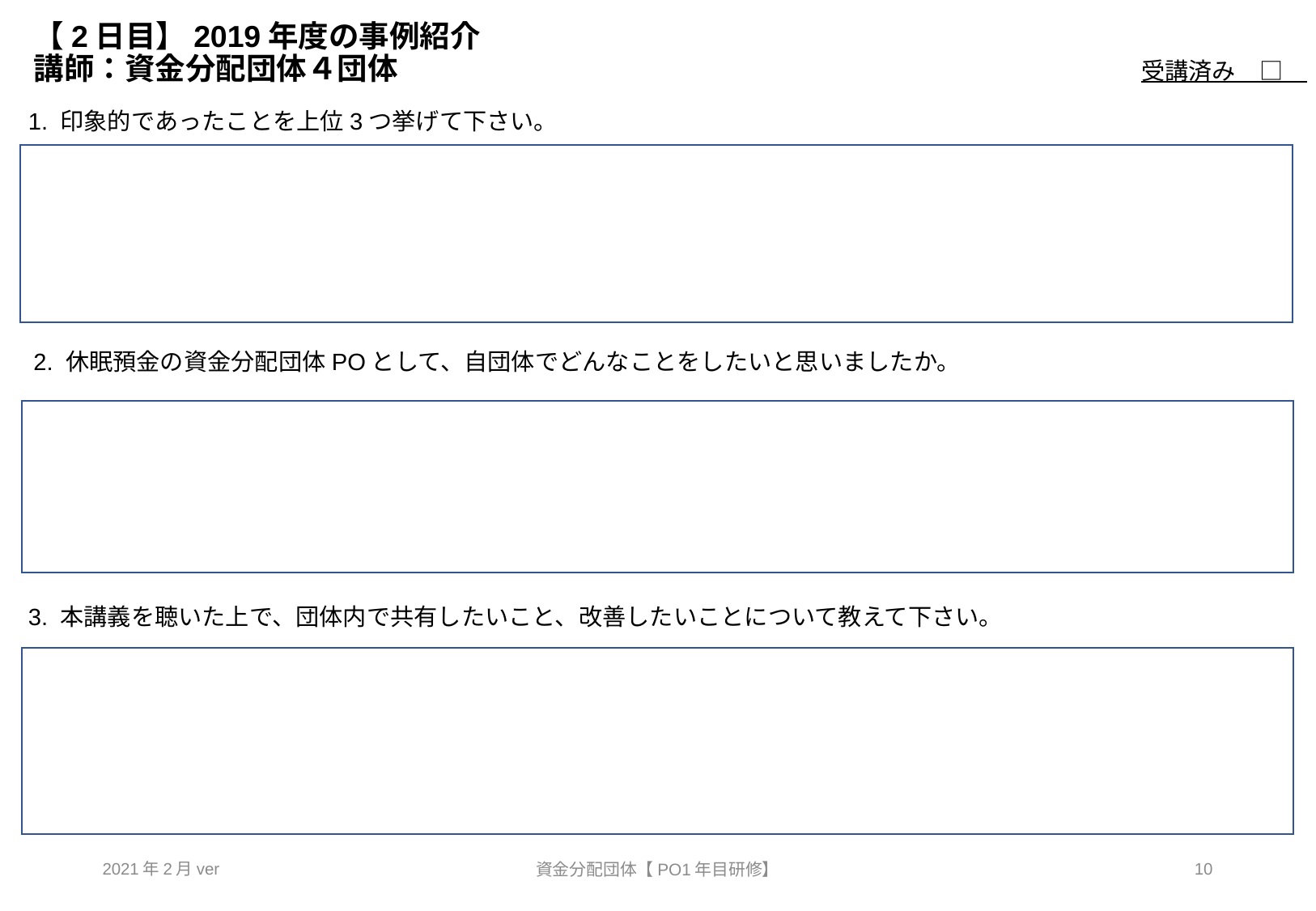

# 【2日目】2019年度の事例紹介　 講師：資金分配団体４団体
受講済み　□
1. 印象的であったことを上位3つ挙げて下さい。

2. 休眠預金の資金分配団体POとして、自団体でどんなことをしたいと思いましたか。

3. 本講義を聴いた上で、団体内で共有したいこと、改善したいことについて教えて下さい。

2021年2月ver
資金分配団体【PO1年目研修】
10